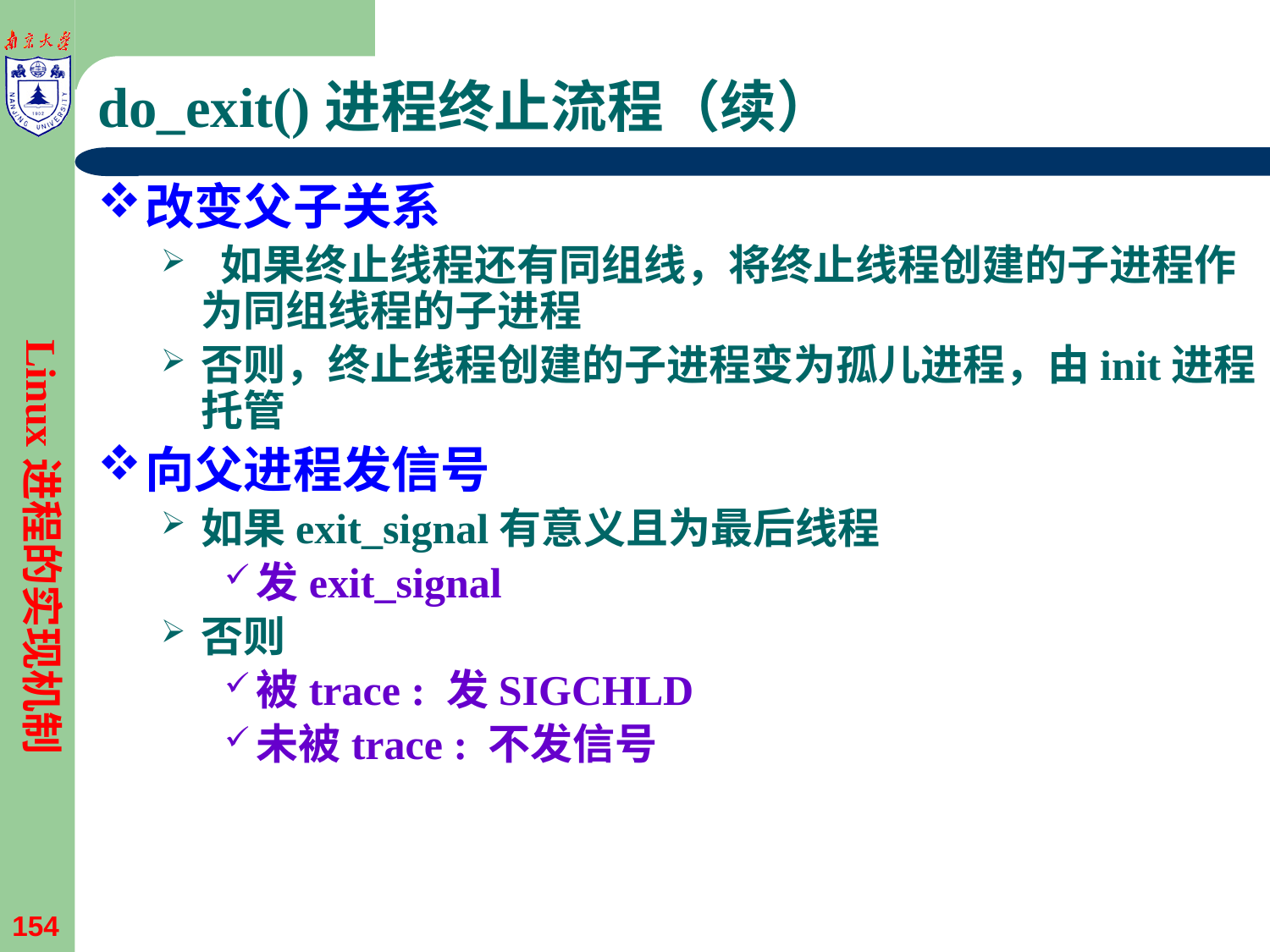

# do_exit()进程终止流程（续）
改变父子关系
 如果终止线程还有同组线，将终止线程创建的子进程作为同组线程的子进程
否则，终止线程创建的子进程变为孤儿进程，由init进程托管
向父进程发信号
如果exit_signal有意义且为最后线程
发exit_signal
否则
被trace : 发SIGCHLD
未被trace : 不发信号
Linux进程的实现机制
154